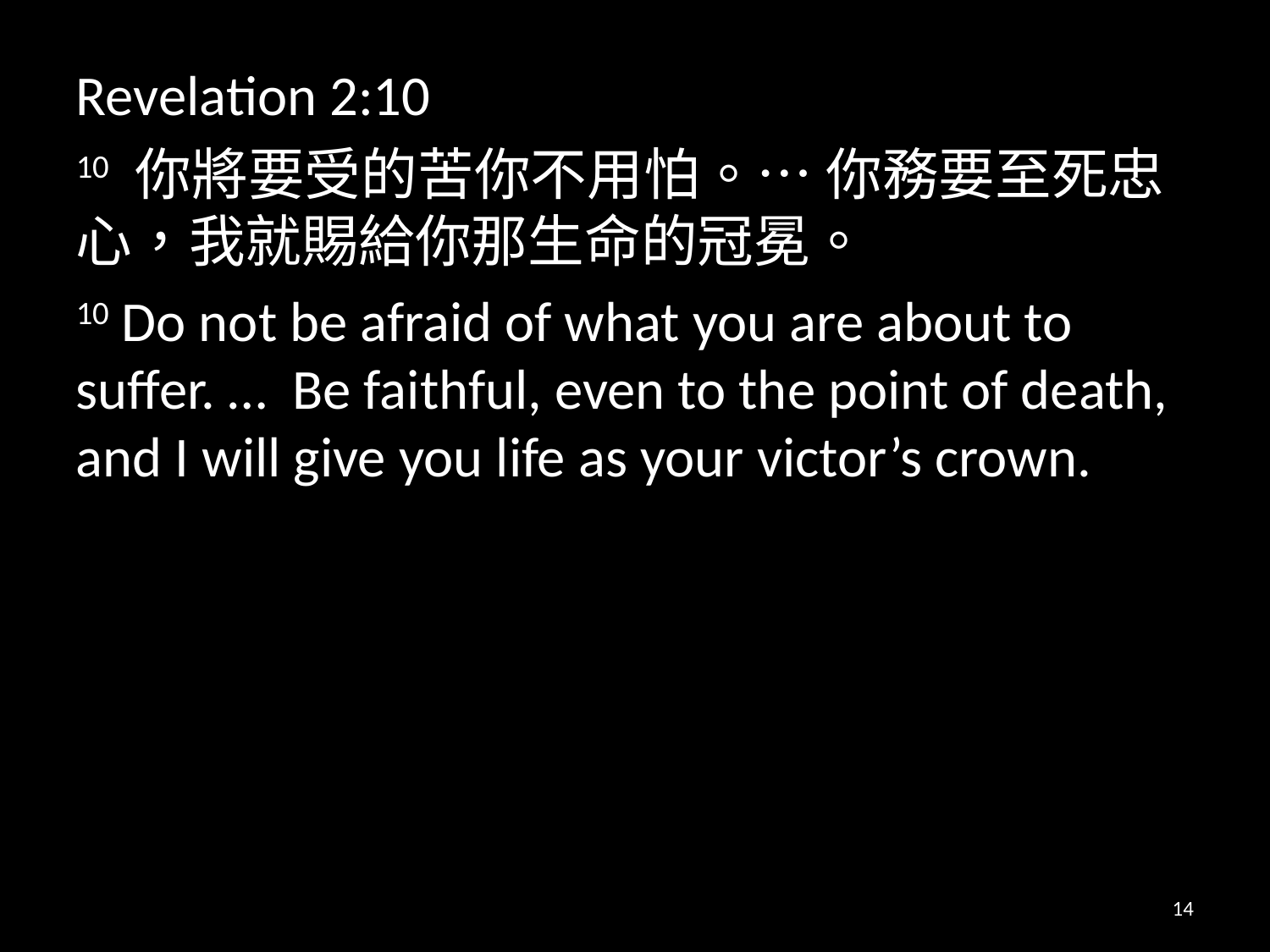

Revelation 2:10
10 你將要受的苦你不用怕。… 你務要至死忠心，我就賜給你那生命的冠冕。
10 Do not be afraid of what you are about to suffer. …  Be faithful, even to the point of death, and I will give you life as your victor’s crown.

14